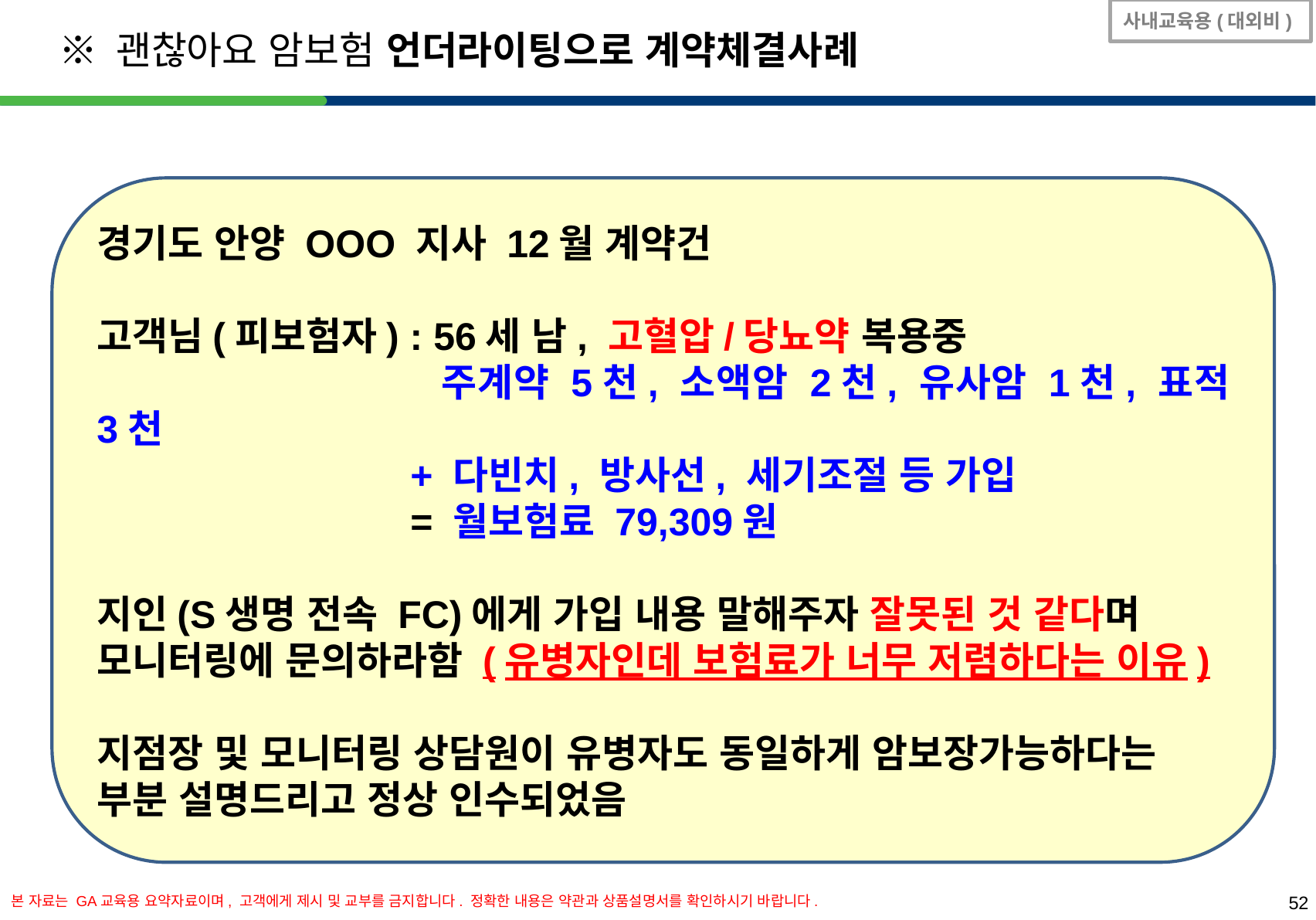

사내교육용(대외비)
※ 괜찮아요 암보험 언더라이팅으로 계약체결사례
경기도 안양 OOO 지사 12월 계약건

고객님(피보험자) : 56세 남, 고혈압/당뇨약 복용중
                             주계약 5천, 소액암 2천, 유사암 1천, 표적 3천
                             + 다빈치, 방사선, 세기조절 등 가입
                             = 월보험료 79,309원

지인(S생명 전속 FC)에게 가입 내용 말해주자 잘못된 것 같다며
모니터링에 문의하라함 (유병자인데 보험료가 너무 저렴하다는 이유)

지점장 및 모니터링 상담원이 유병자도 동일하게 암보장가능하다는
부분 설명드리고 정상 인수되었음
본 자료는 GA교육용 요약자료이며, 고객에게 제시 및 교부를 금지합니다. 정확한 내용은 약관과 상품설명서를 확인하시기 바랍니다.